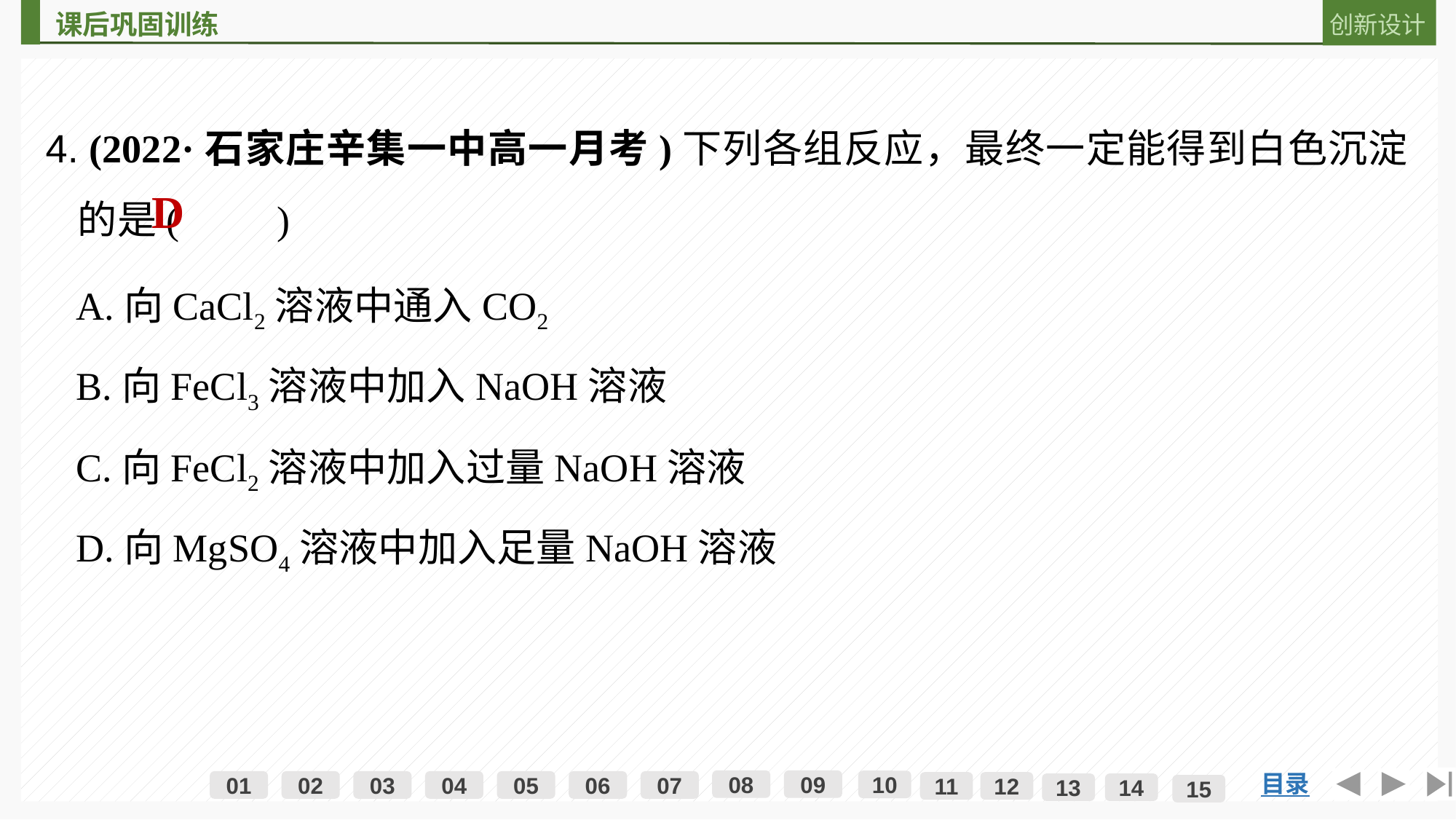

4. (2022·石家庄辛集一中高一月考)下列各组反应，最终一定能得到白色沉淀的是(　　)
D
A.向CaCl2溶液中通入CO2
B.向FeCl3溶液中加入NaOH溶液
C.向FeCl2溶液中加入过量NaOH溶液
D.向MgSO4溶液中加入足量NaOH溶液